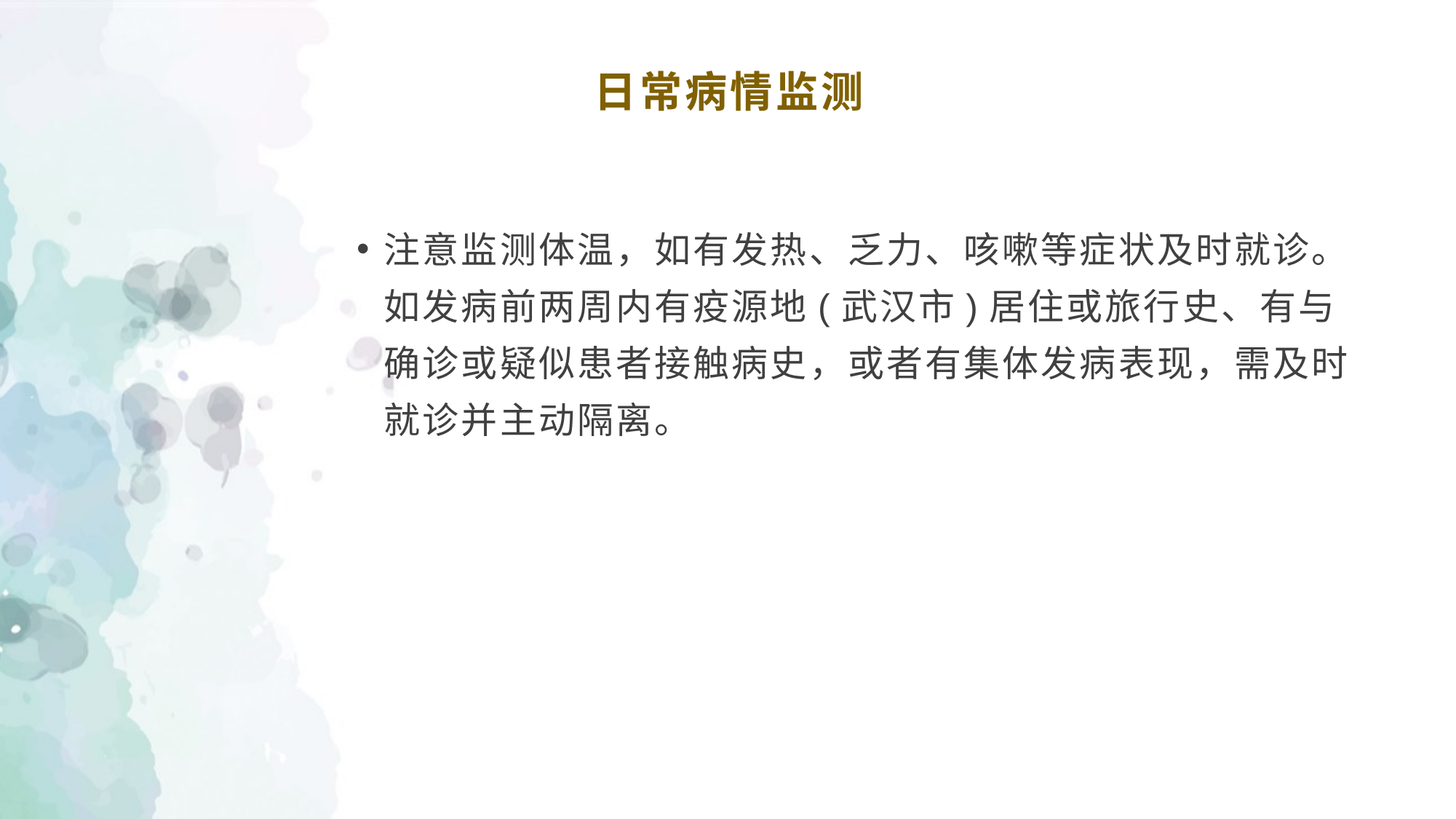

# 日常病情监测

注意监测体温，如有发热、乏力、咳嗽等症状及时就诊。如发病前两周内有疫源地(武汉市)居住或旅行史、有与确诊或疑似患者接触病史，或者有集体发病表现，需及时就诊并主动隔离。